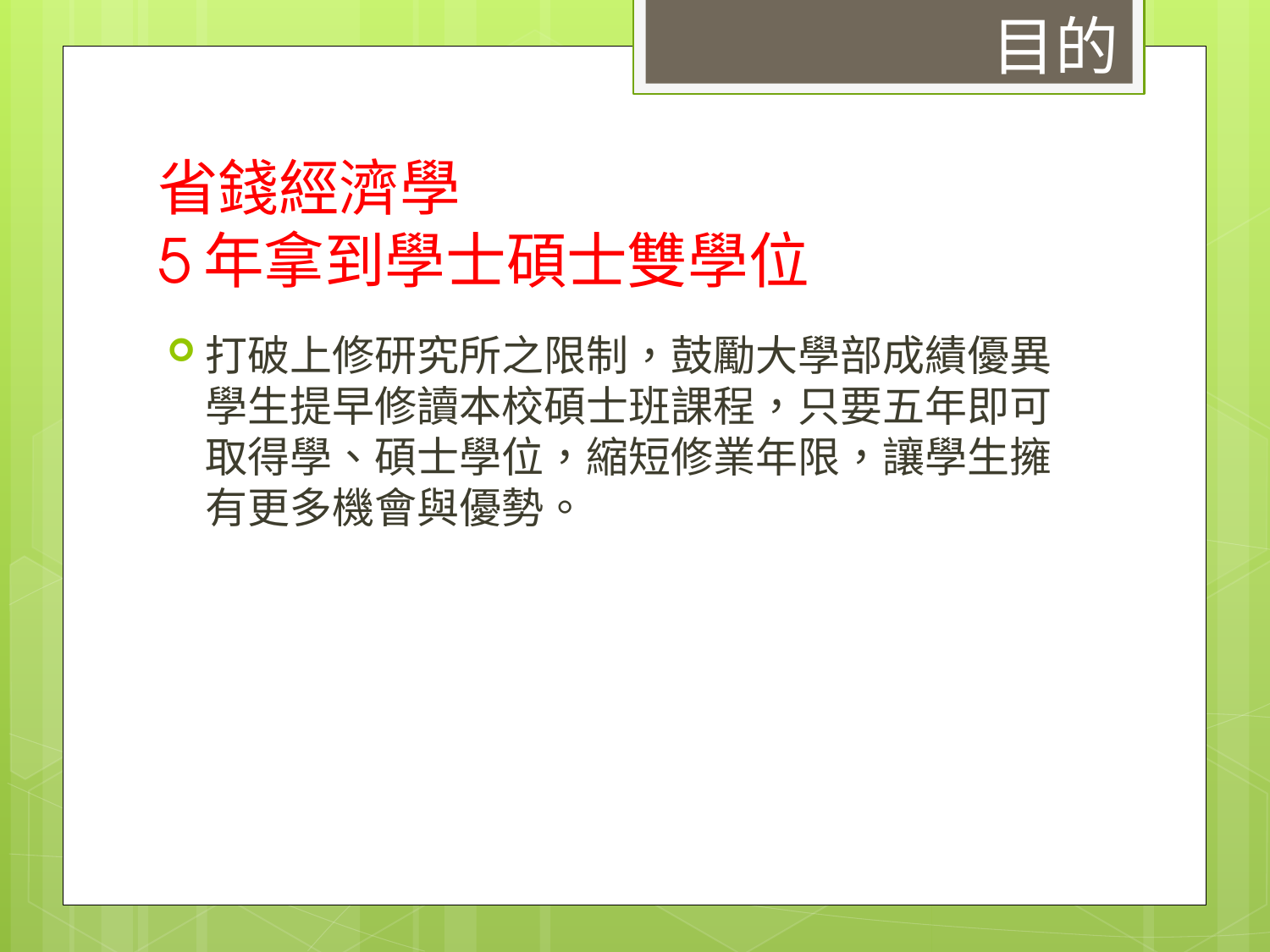

目的
# 省錢經濟學 5年拿到學士碩士雙學位
打破上修研究所之限制，鼓勵大學部成績優異學生提早修讀本校碩士班課程，只要五年即可取得學、碩士學位，縮短修業年限，讓學生擁有更多機會與優勢。